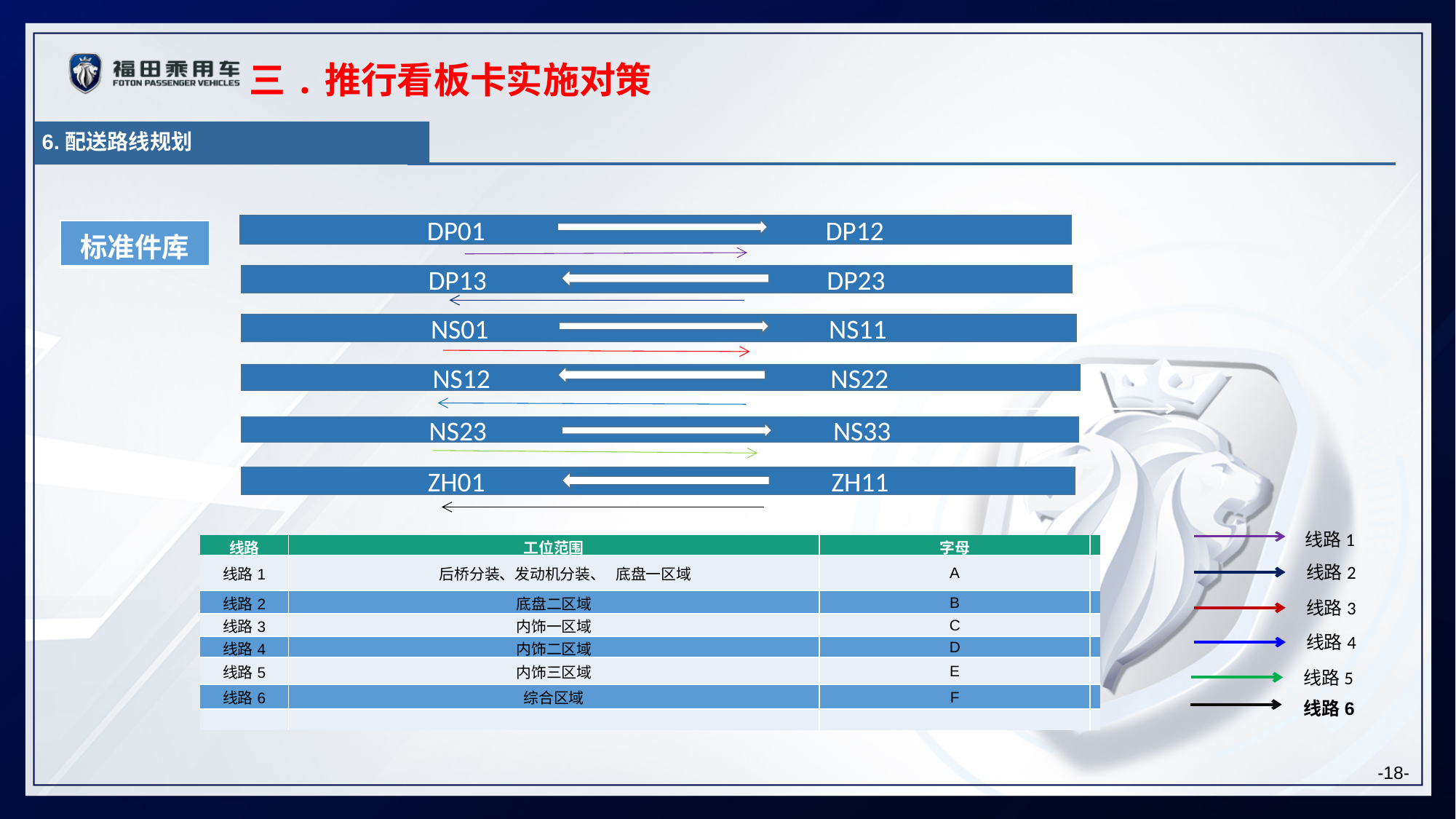

三.推行看板卡实施对策

6.配送路线规划
DP01                                                       DP12

| 标准件库 |
| --- |
DP13                                                       DP23

NS01                                                       NS11

NS12                                                       NS22

NS23                                                        NS33

ZH01                                                        ZH11

线路1
线路2
线路3
线路4
线路5
| 线路 | 工位范围 | 字母 |  |
| --- | --- | --- | --- |
| 线路1 | 后桥分装、发动机分装、 底盘一区域 | A |  |
| 线路2 | 底盘二区域 | B |  |
| 线路3 | 内饰一区域 | C |  |
| 线路4 | 内饰二区域 | D |  |
| 线路5 | 内饰三区域 | E |  |
| 线路6 | 综合区域 | F |  |
|  |  |  |  |
线路6